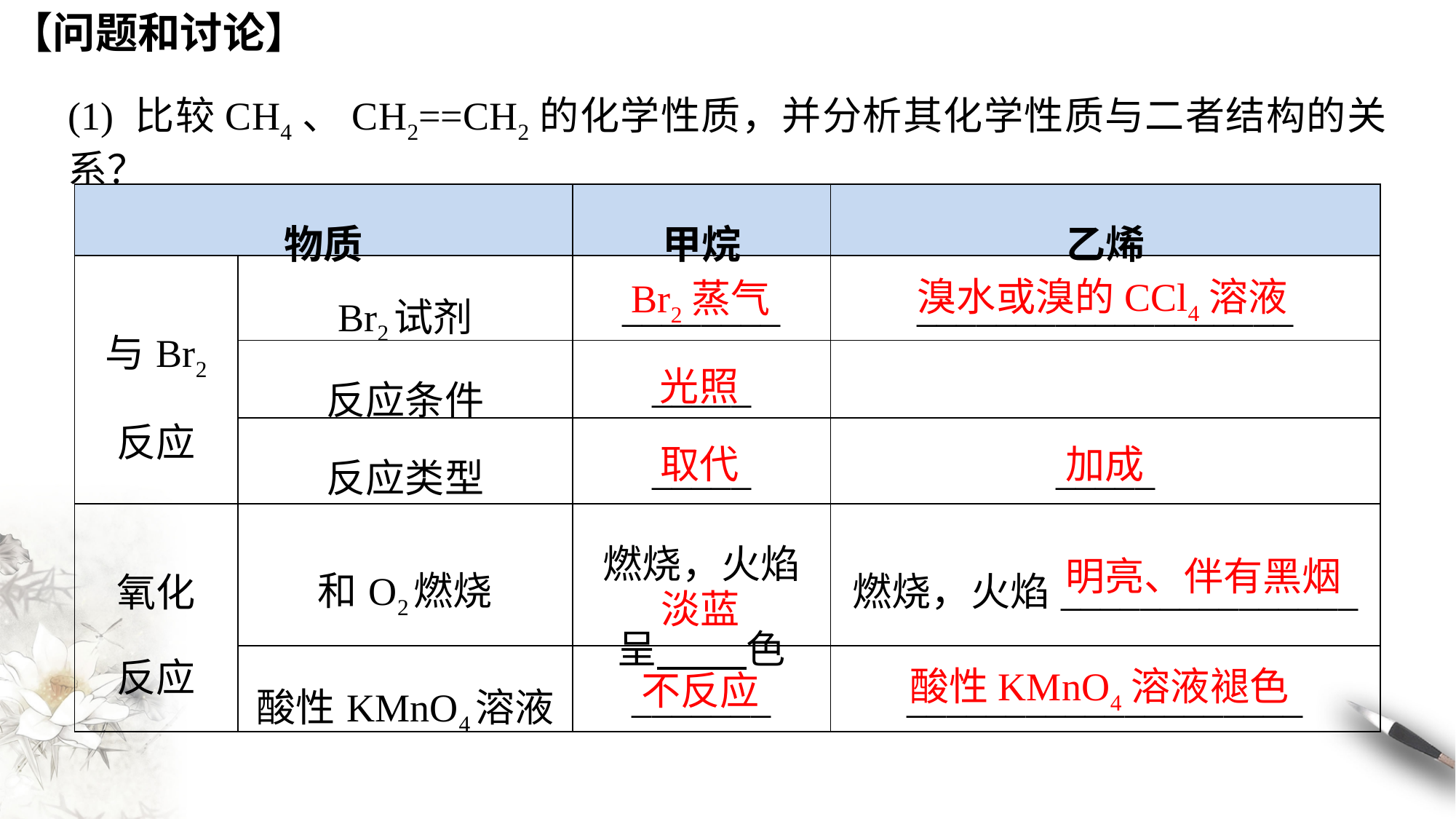

【问题和讨论】
(1) 比较CH4、CH2==CH2的化学性质，并分析其化学性质与二者结构的关系？
| 物质 |  | 甲烷 | 乙烯 |
| --- | --- | --- | --- |
| 与Br2 反应 | Br2试剂 | \_\_\_\_\_\_\_\_ | \_\_\_\_\_\_\_\_\_\_\_\_\_\_\_\_\_\_\_ |
|  | 反应条件 | \_\_\_\_\_ |  |
|  | 反应类型 | \_\_\_\_\_ | \_\_\_\_\_ |
| 氧化 反应 | 和O2燃烧 | 燃烧，火焰 呈 色 | 燃烧，火焰\_\_\_\_\_\_\_\_\_\_\_\_\_\_\_ |
|  | 酸性KMnO4溶液 | \_\_\_\_\_\_\_ | \_\_\_\_\_\_\_\_\_\_\_\_\_\_\_\_\_\_\_\_ |
溴水或溴的CCl4溶液
Br2蒸气
光照
取代
加成
明亮、伴有黑烟
淡蓝
酸性KMnO4溶液褪色
不反应